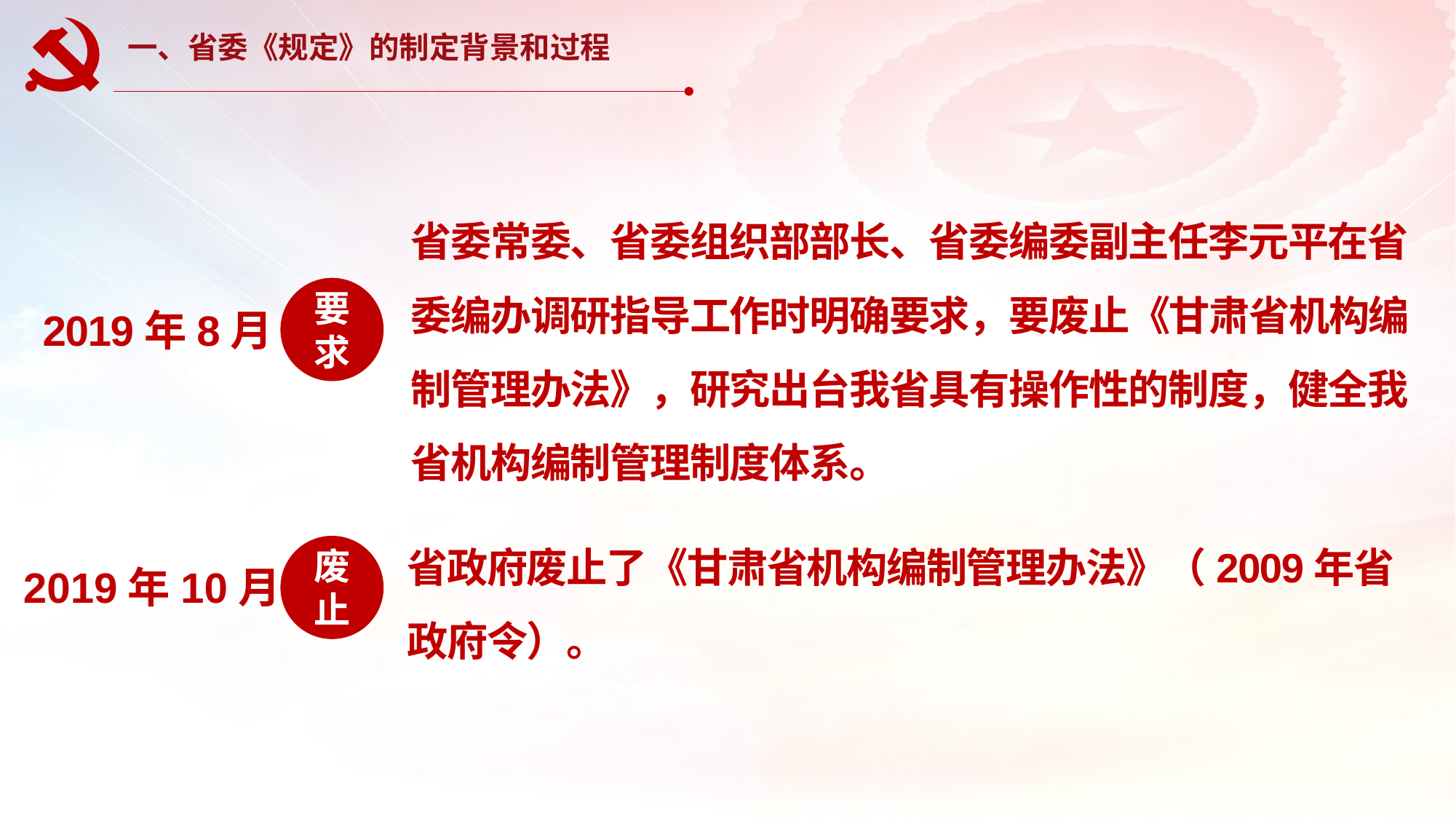

一、省委《规定》的制定背景和过程
省委常委、省委组织部部长、省委编委副主任李元平在省委编办调研指导工作时明确要求，要废止《甘肃省机构编制管理办法》，研究出台我省具有操作性的制度，健全我省机构编制管理制度体系。
要求
2019年8月
省政府废止了《甘肃省机构编制管理办法》（2009年省政府令）。
废止
2019年10月